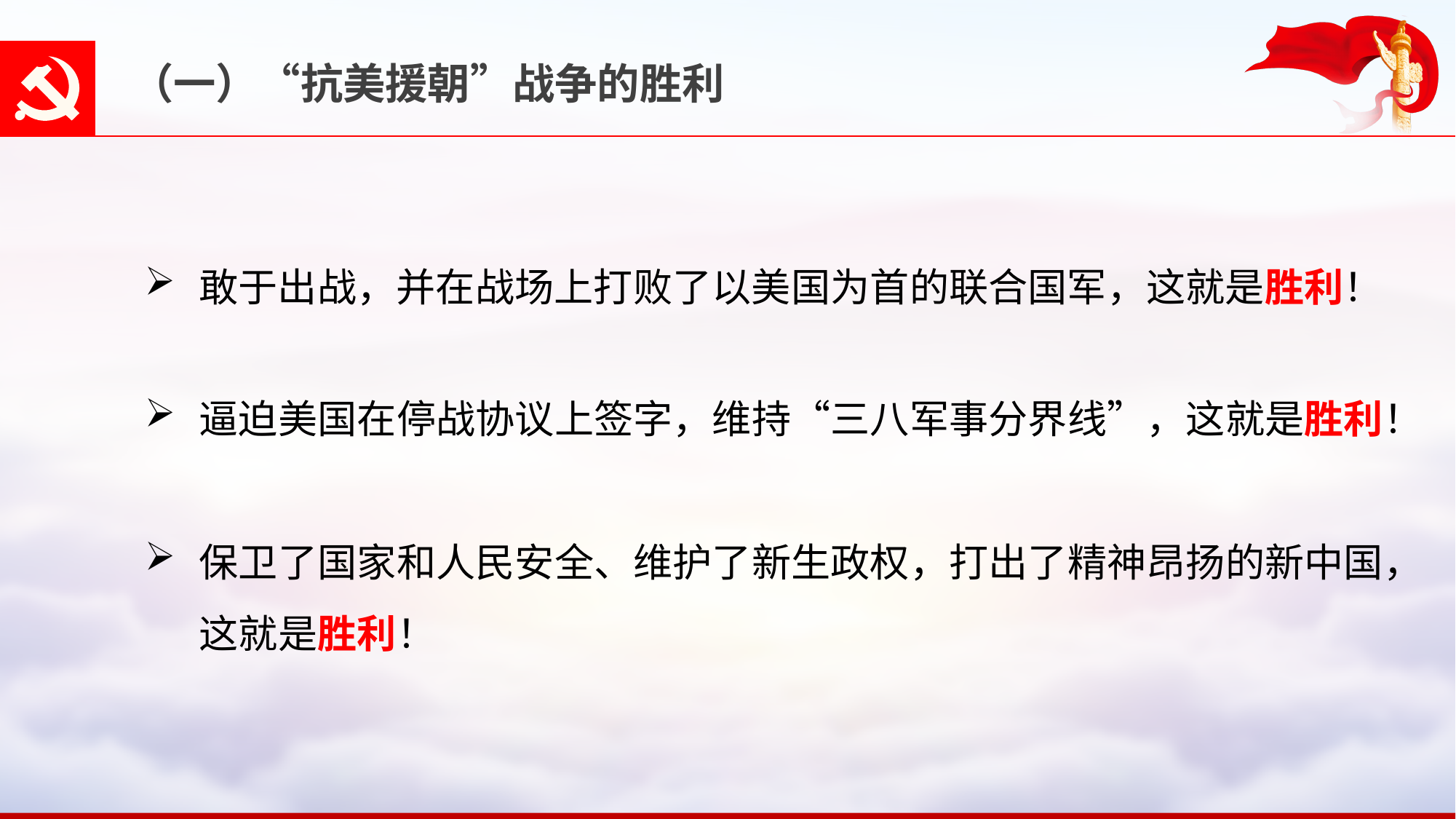

（一）“抗美援朝”战争的胜利
敢于出战，并在战场上打败了以美国为首的联合国军，这就是胜利！
逼迫美国在停战协议上签字，维持“三八军事分界线”，这就是胜利！
保卫了国家和人民安全、维护了新生政权，打出了精神昂扬的新中国，这就是胜利！